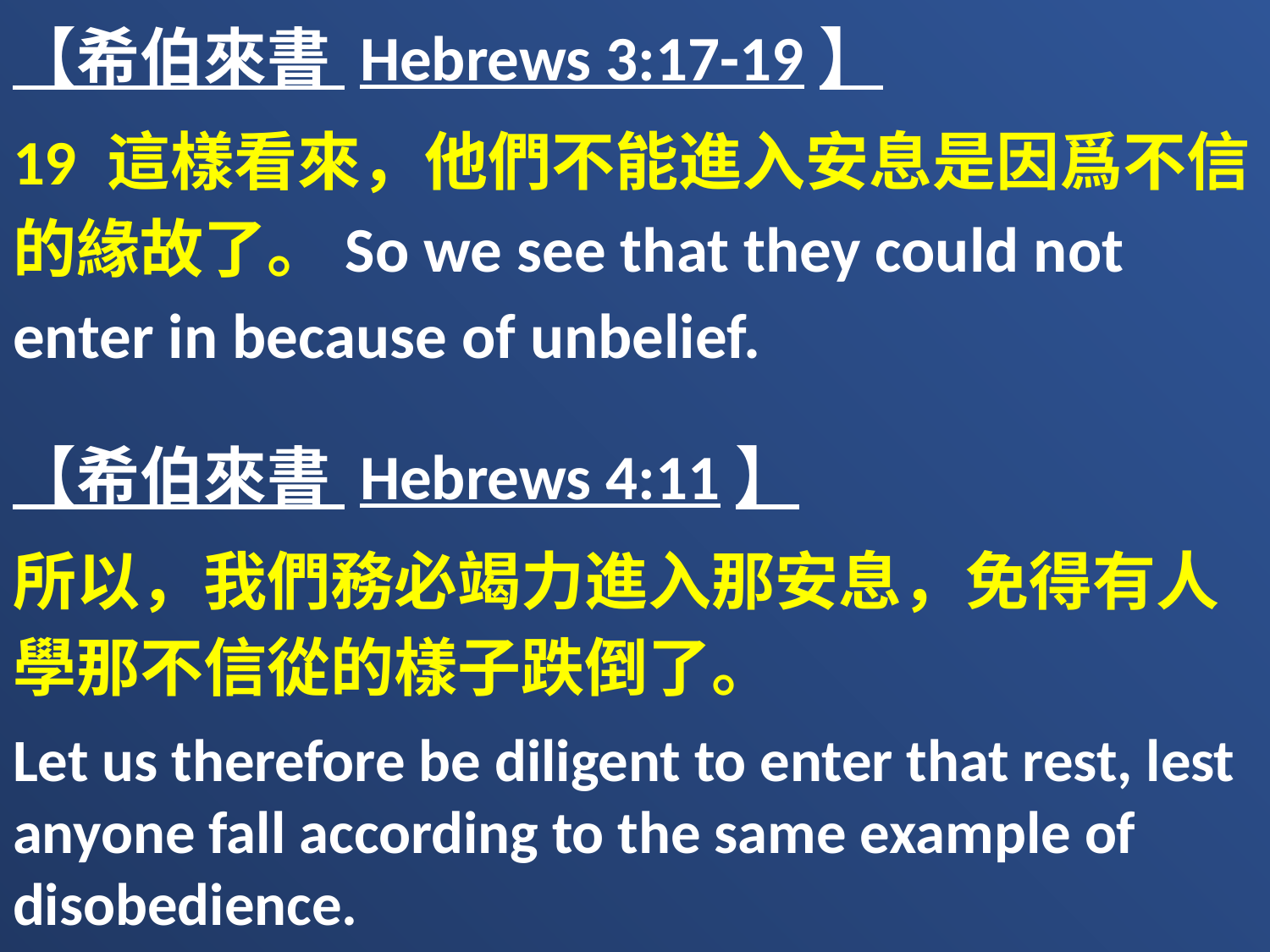

【希伯來書 Hebrews 3:17-19】
19 這樣看來，他們不能進入安息是因爲不信的緣故了。So we see that they could not enter in because of unbelief.

【希伯來書 Hebrews 4:11】
所以，我們務必竭力進入那安息，免得有人學那不信從的樣子跌倒了。
Let us therefore be diligent to enter that rest, lest anyone fall according to the same example of disobedience.